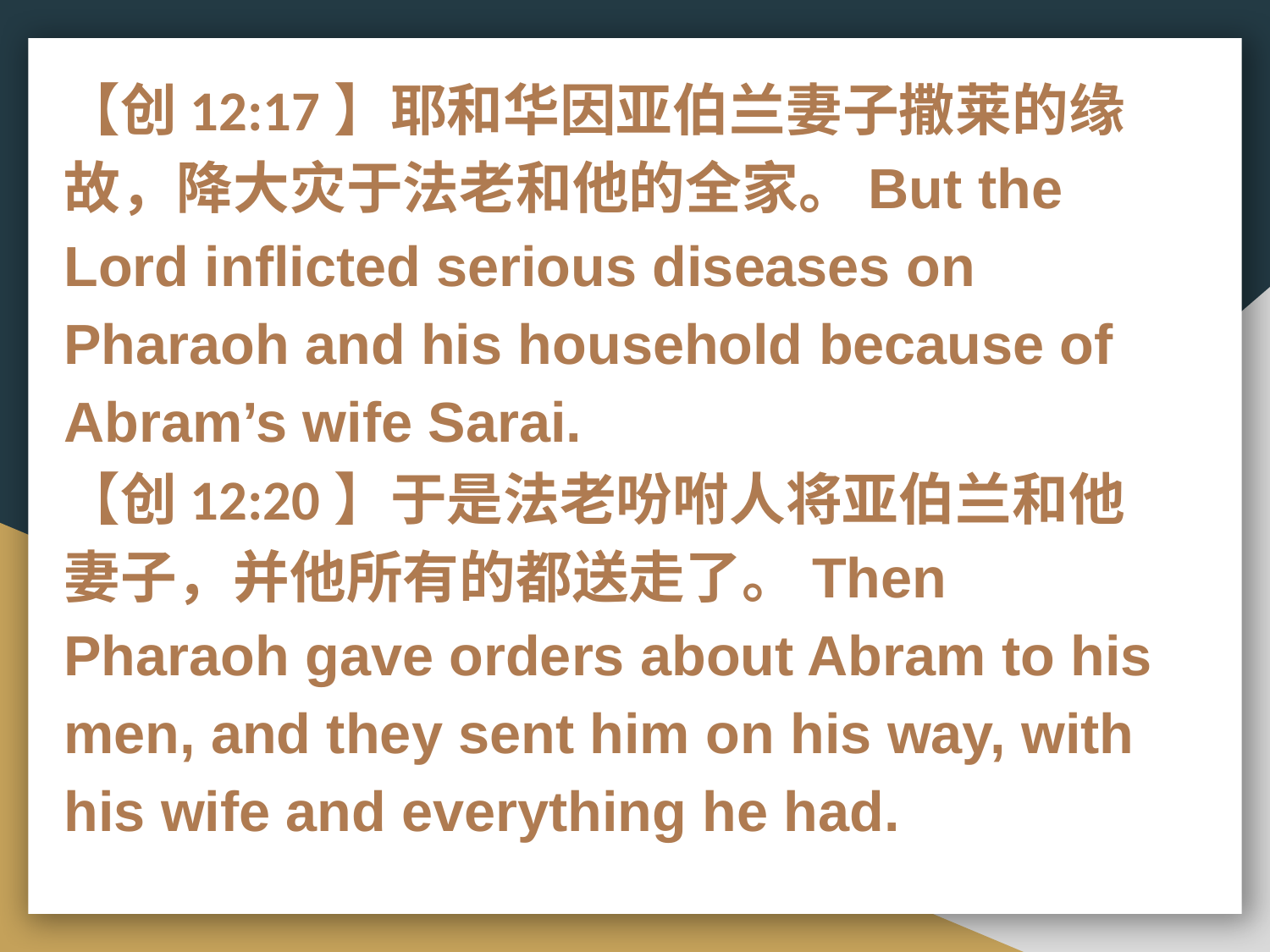

【创12:17】耶和华因亚伯兰妻子撒莱的缘故，降大灾于法老和他的全家。But the Lord inflicted serious diseases on Pharaoh and his household because of Abram’s wife Sarai.
【创12:20】于是法老吩咐人将亚伯兰和他妻子，并他所有的都送走了。Then Pharaoh gave orders about Abram to his men, and they sent him on his way, with his wife and everything he had.